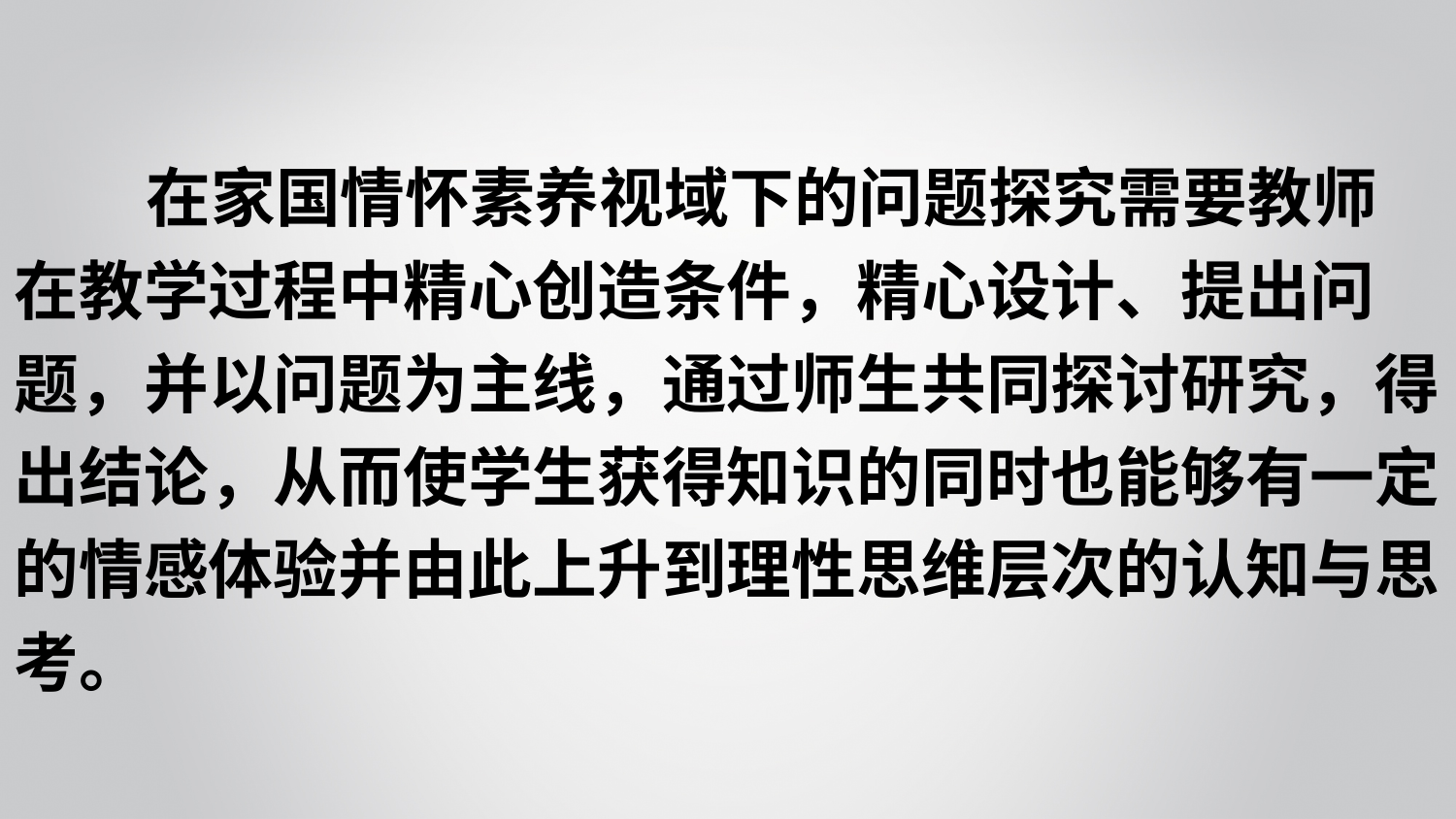

在家国情怀素养视域下的问题探究需要教师在教学过程中精心创造条件，精心设计、提出问题，并以问题为主线，通过师生共同探讨研究，得出结论，从而使学生获得知识的同时也能够有一定的情感体验并由此上升到理性思维层次的认知与思考。